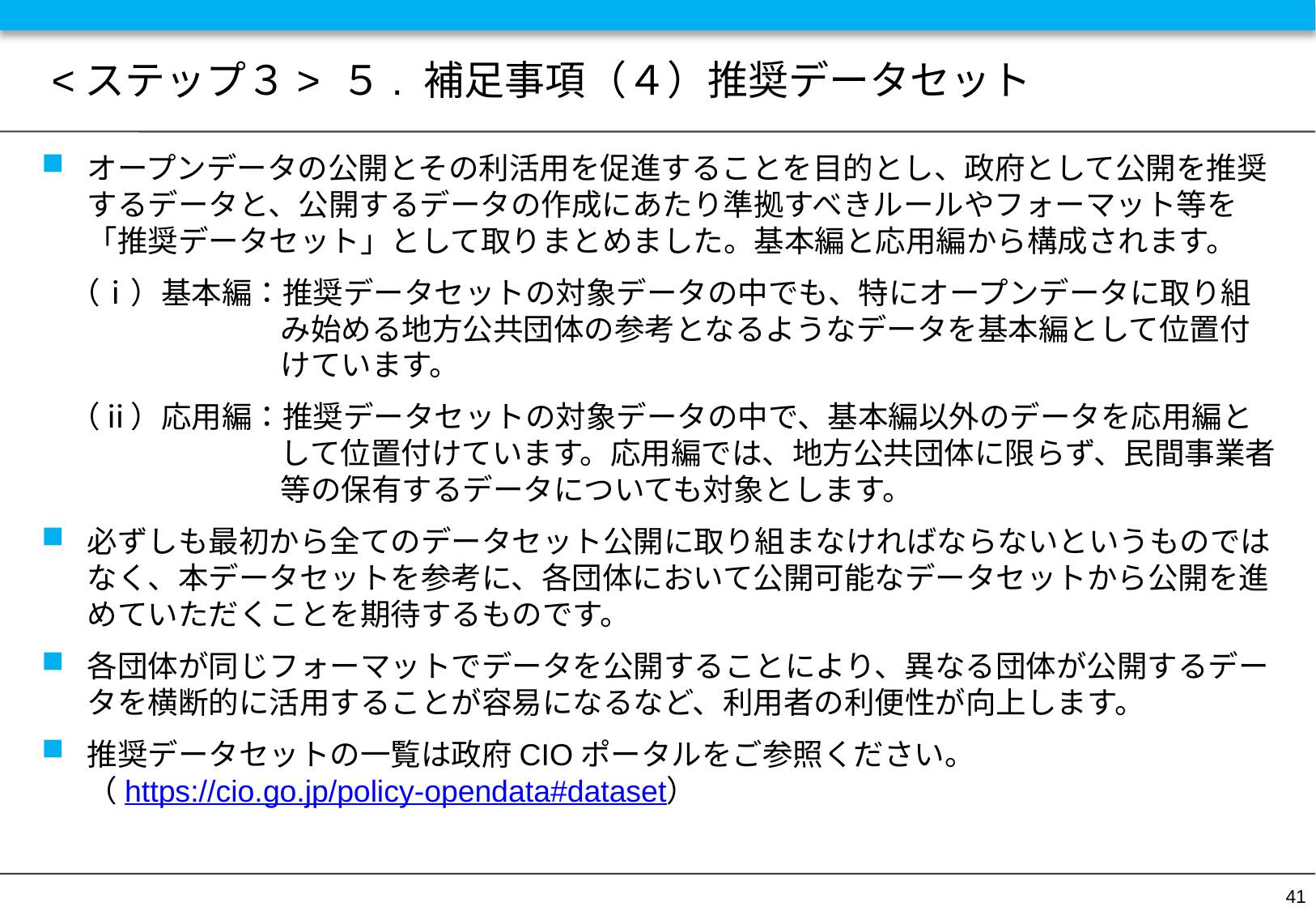

# <ステップ３> ５. 補足事項（４）推奨データセット
オープンデータの公開とその利活用を促進することを目的とし、政府として公開を推奨するデータと、公開するデータの作成にあたり準拠すべきルールやフォーマット等を
「推奨データセット」として取りまとめました。基本編と応用編から構成されます。
（ⅰ）基本編：推奨データセットの対象データの中でも、特にオープンデータに取り組み始める地方公共団体の参考となるようなデータを基本編として位置付けています。
（ⅱ）応用編：推奨データセットの対象データの中で、基本編以外のデータを応用編として位置付けています。応用編では、地方公共団体に限らず、民間事業者等の保有するデータについても対象とします。
必ずしも最初から全てのデータセット公開に取り組まなければならないというものではなく、本データセットを参考に、各団体において公開可能なデータセットから公開を進めていただくことを期待するものです。
各団体が同じフォーマットでデータを公開することにより、異なる団体が公開するデータを横断的に活用することが容易になるなど、利用者の利便性が向上します。
推奨データセットの一覧は政府CIOポータルをご参照ください。
（https://cio.go.jp/policy-opendata#dataset）
41